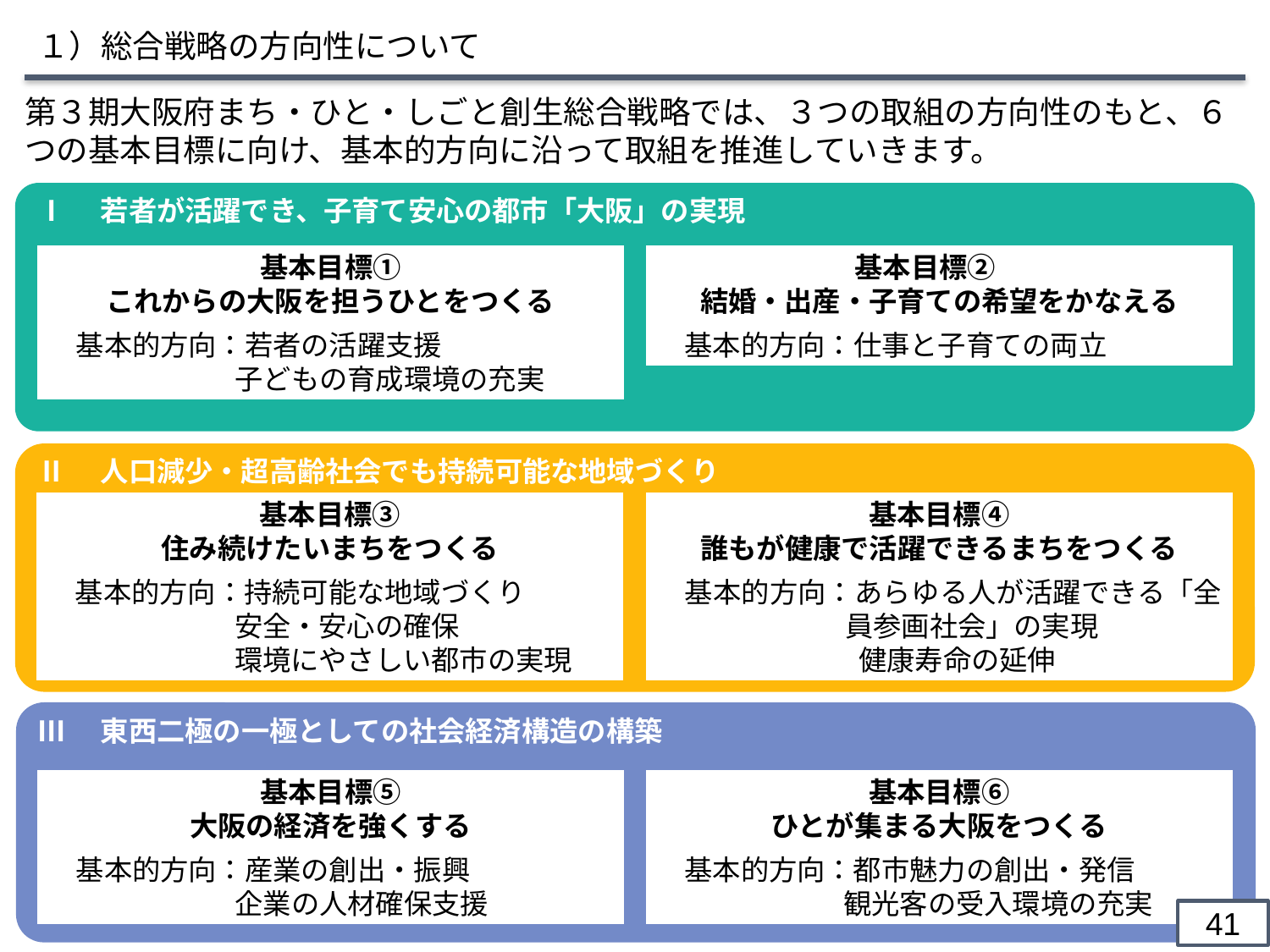

１）総合戦略の方向性について
第３期大阪府まち・ひと・しごと創生総合戦略では、３つの取組の方向性のもと、６つの基本目標に向け、基本的方向に沿って取組を推進していきます。

Ⅰ　若者が活躍でき、子育て安心の都市「大阪」の実現
基本目標②
結婚・出産・子育ての希望をかなえる
　基本的方向：仕事と子育ての両立
基本目標①
これからの大阪を担うひとをつくる
　基本的方向：若者の活躍支援
子どもの育成環境の充実

Ⅱ　人口減少・超高齢社会でも持続可能な地域づくり
基本目標③
住み続けたいまちをつくる
　基本的方向：持続可能な地域づくり
安全・安心の確保
環境にやさしい都市の実現
基本目標④
誰もが健康で活躍できるまちをつくる
　基本的方向：あらゆる人が活躍できる「全員参画社会」の実現
　健康寿命の延伸

Ⅲ　東西二極の一極としての社会経済構造の構築
基本目標⑤
大阪の経済を強くする
　基本的方向：産業の創出・振興
企業の人材確保支援
基本目標⑥
ひとが集まる大阪をつくる
　基本的方向：都市魅力の創出・発信
観光客の受入環境の充実
41